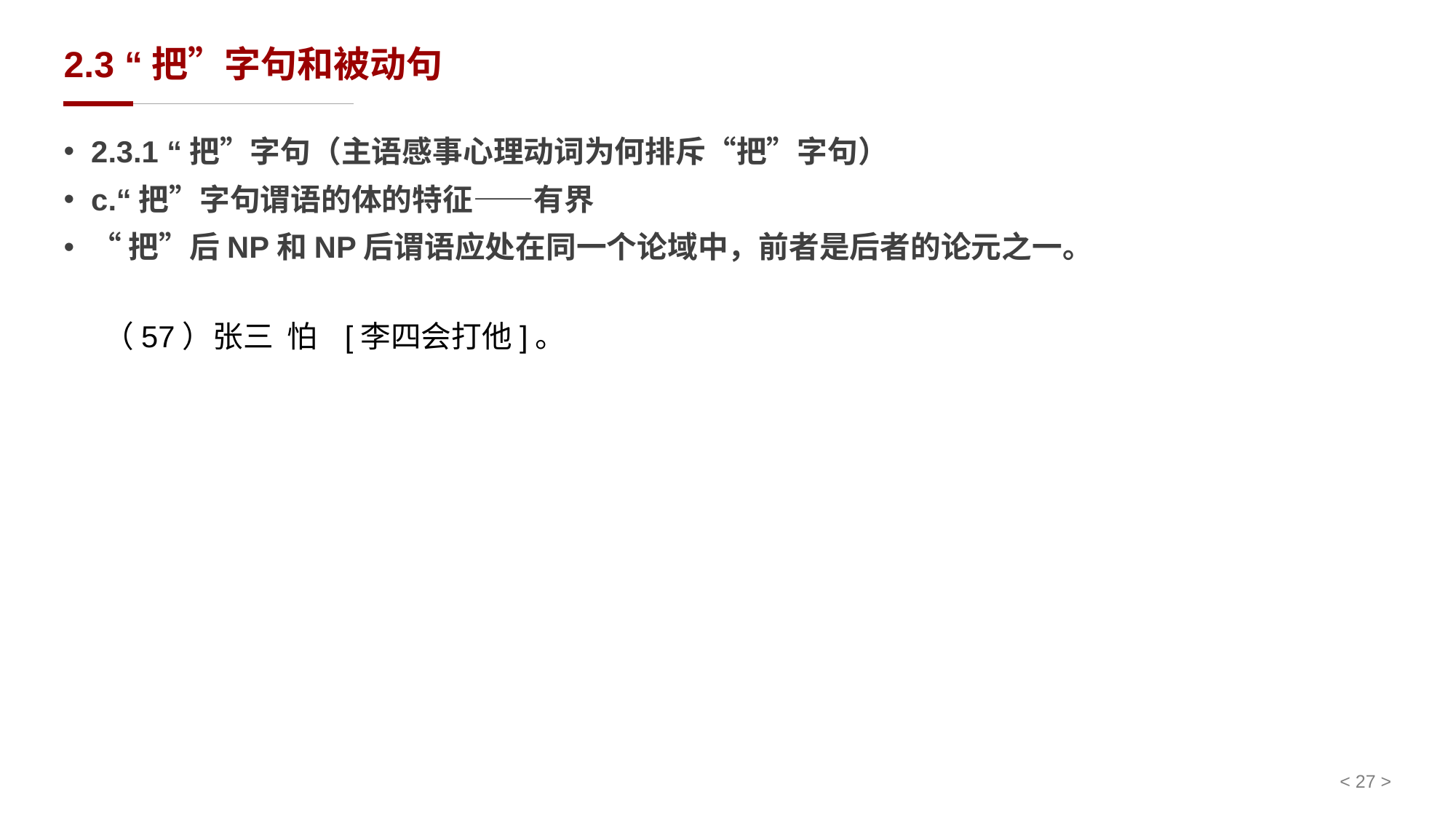

# 2.3 “把”字句和被动句
2.3.1 “把”字句（主语感事心理动词为何排斥“把”字句）
c.“把”字句谓语的体的特征——有界
“把”后NP和NP后谓语应处在同一个论域中，前者是后者的论元之一。
（57）张三  怕   [李四会打他]。
< 27 >